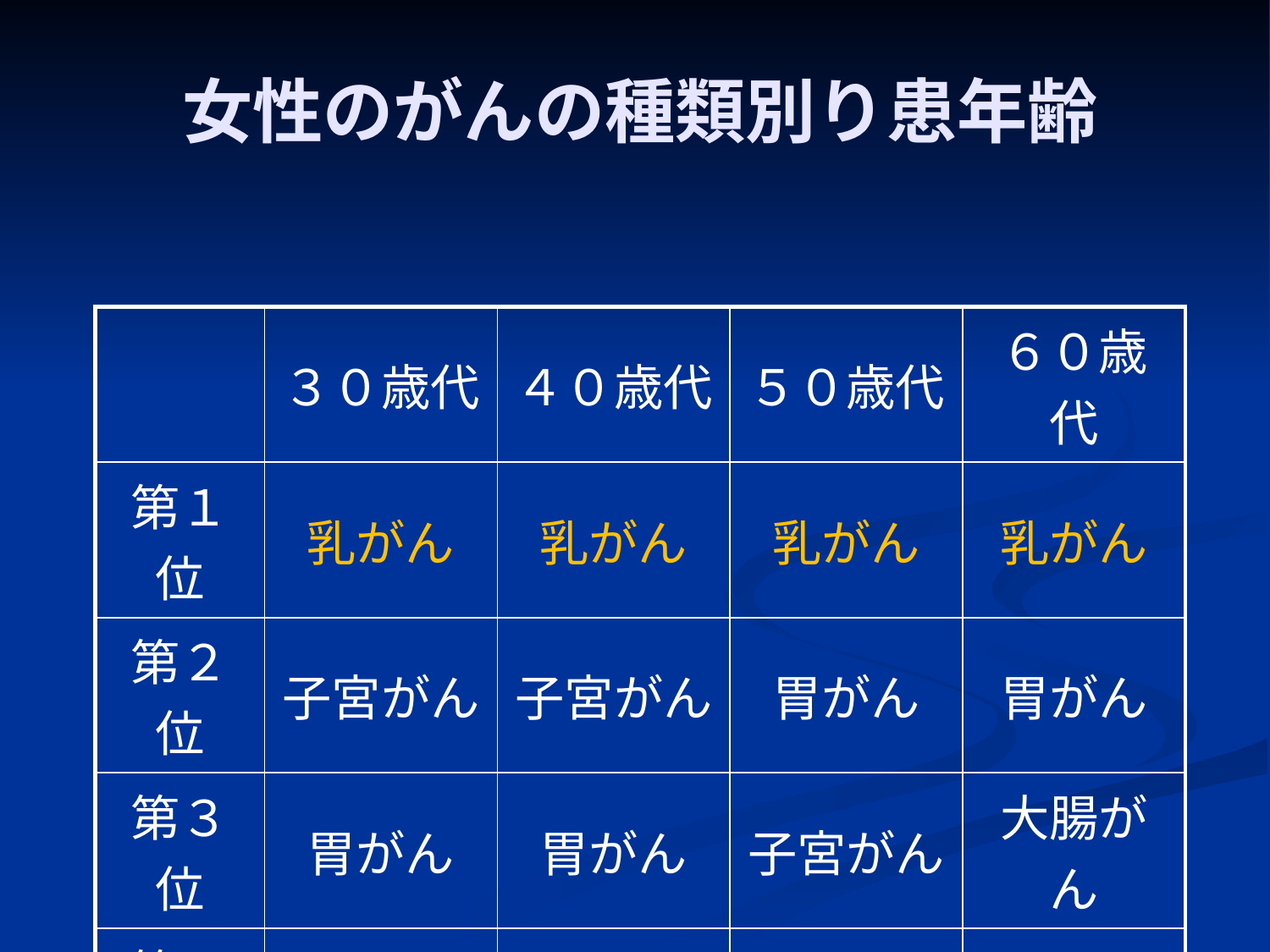

# 女性のがんの種類別り患年齢
|  | ３０歳代 | ４０歳代 | ５０歳代 | ６０歳代 |
| --- | --- | --- | --- | --- |
| 第１位 | 乳がん | 乳がん | 乳がん | 乳がん |
| 第２位 | 子宮がん | 子宮がん | 胃がん | 胃がん |
| 第３位 | 胃がん | 胃がん | 子宮がん | 大腸がん |
| 第４位 | 甲状腺がん | 大腸がん | 大腸がん | 肺がん |